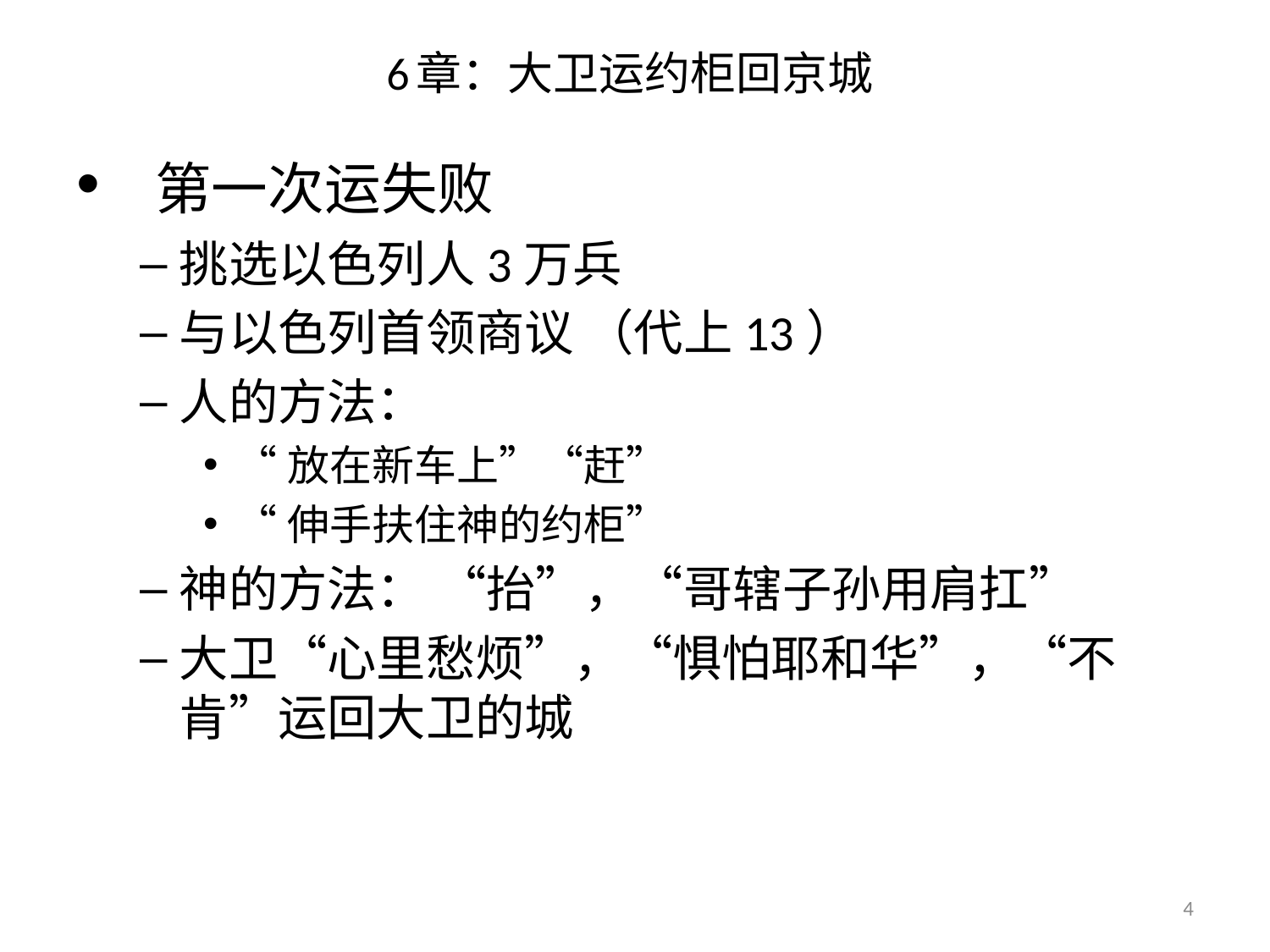

# 6章：大卫运约柜回京城
 第一次运失败
挑选以色列人3万兵
与以色列首领商议 （代上13）
人的方法：
“放在新车上”“赶”
“伸手扶住神的约柜”
神的方法： “抬”，“哥辖子孙用肩扛”
大卫“心里愁烦”，“惧怕耶和华”，“不肯”运回大卫的城
4